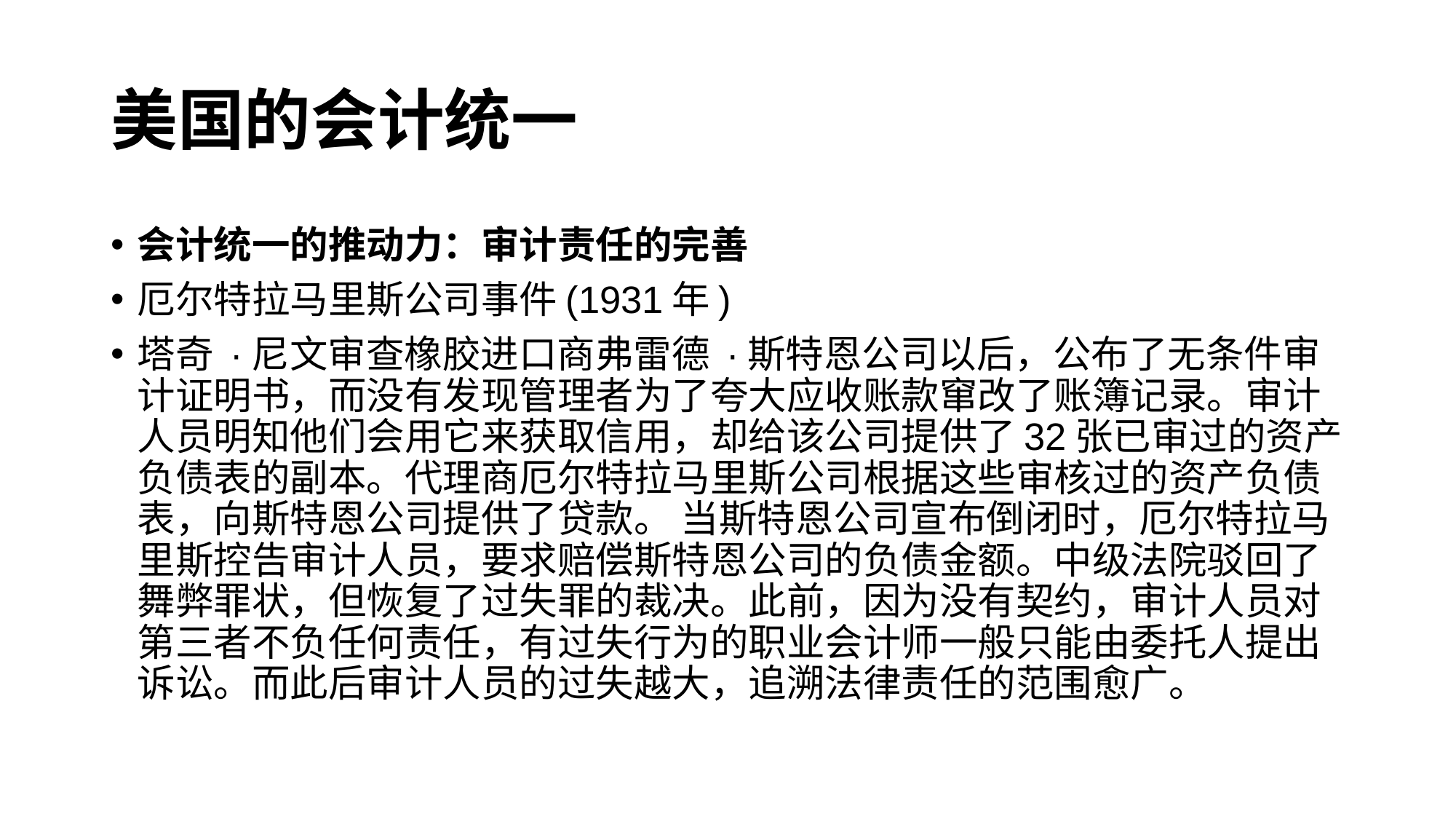

# 美国的会计统一
会计统一的推动力：审计责任的完善
厄尔特拉马里斯公司事件(1931年)
塔奇 ·尼文审查橡胶进口商弗雷德 ·斯特恩公司以后，公布了无条件审计证明书，而没有发现管理者为了夸大应收账款窜改了账簿记录。审计人员明知他们会用它来获取信用，却给该公司提供了32张已审过的资产负债表的副本。代理商厄尔特拉马里斯公司根据这些审核过的资产负债表，向斯特恩公司提供了贷款。 当斯特恩公司宣布倒闭时，厄尔特拉马里斯控告审计人员，要求赔偿斯特恩公司的负债金额。中级法院驳回了舞弊罪状，但恢复了过失罪的裁决。此前，因为没有契约，审计人员对第三者不负任何责任，有过失行为的职业会计师一般只能由委托人提出诉讼。而此后审计人员的过失越大，追溯法律责任的范围愈广。